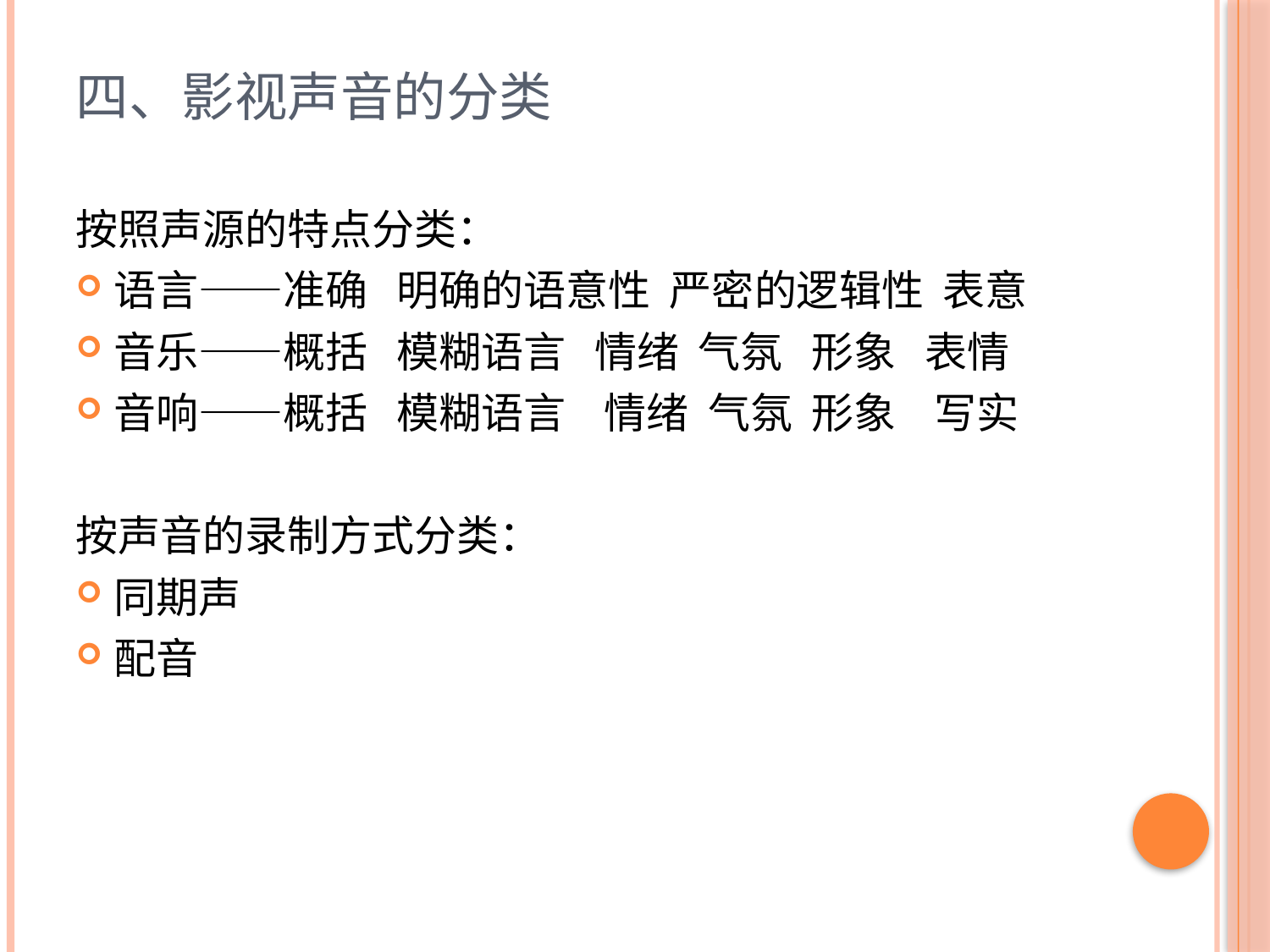

# 四、影视声音的分类
按照声源的特点分类：
语言——准确   明确的语意性  严密的逻辑性  表意
音乐——概括   模糊语言   情绪  气氛   形象   表情
音响——概括   模糊语言    情绪  气氛  形象    写实

按声音的录制方式分类：
同期声
配音